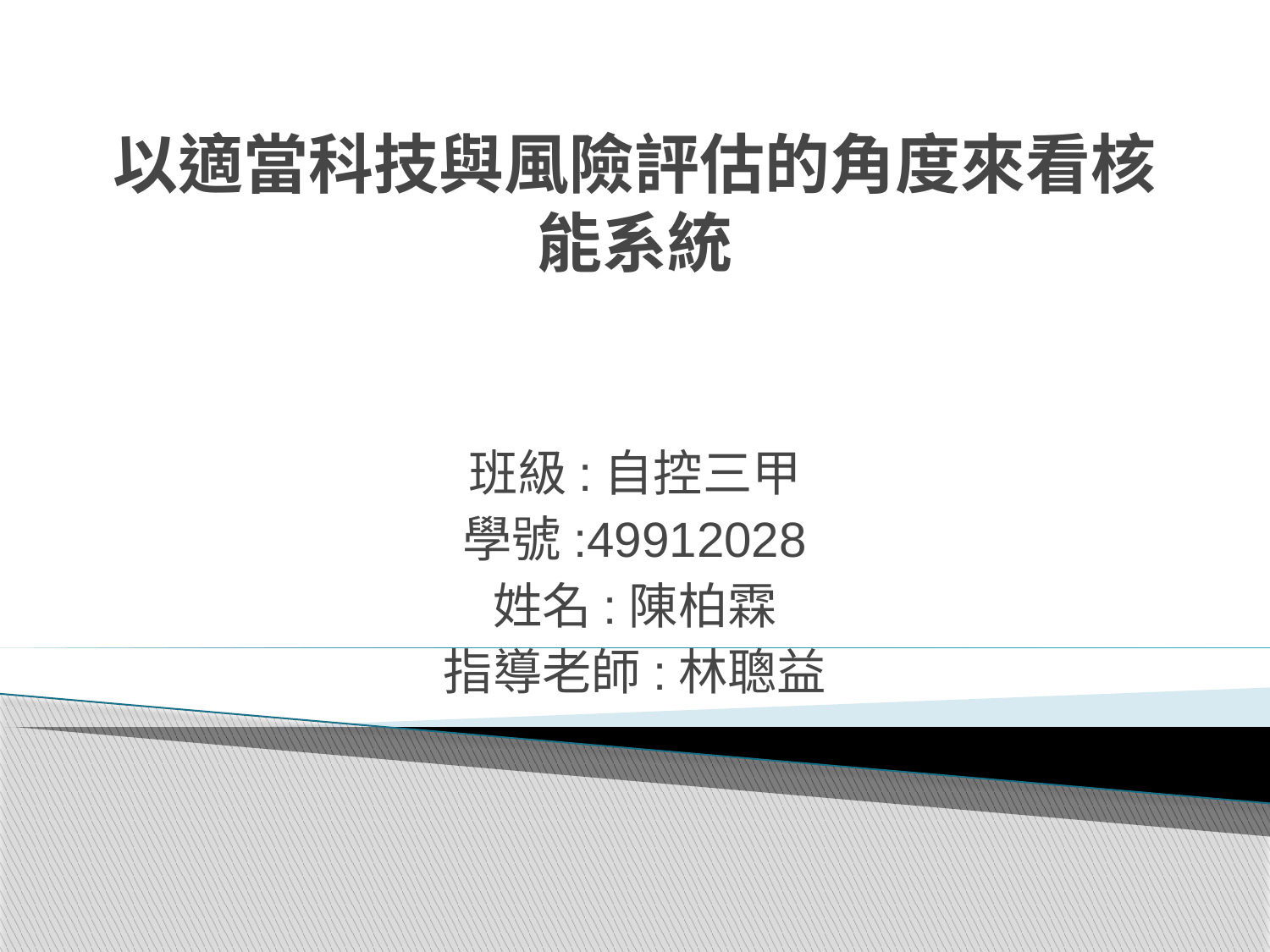

# 以適當科技與風險評估的角度來看核能系統
班級:自控三甲
學號:49912028
姓名:陳柏霖
指導老師:林聰益